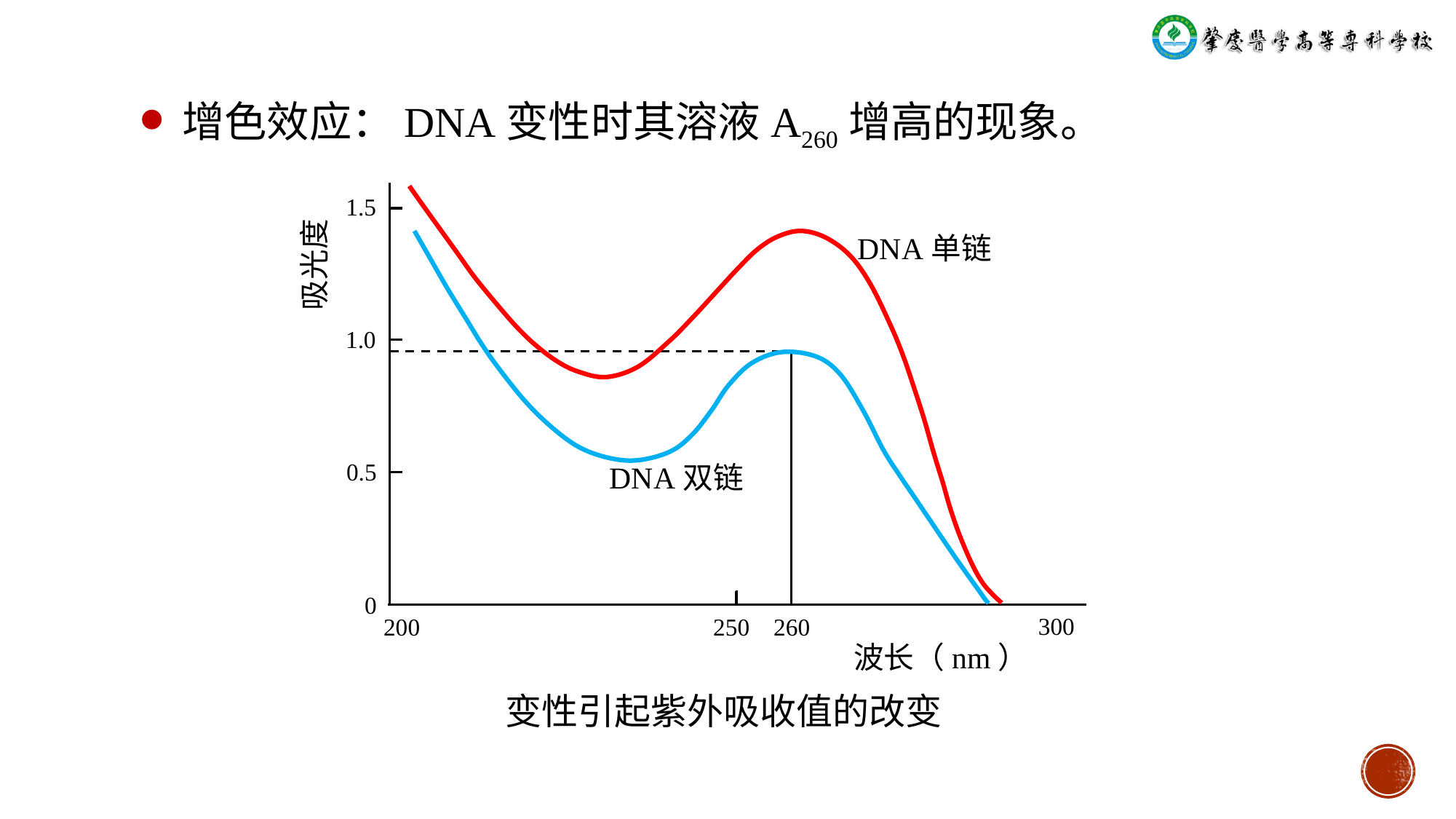

增色效应：DNA变性时其溶液A260增高的现象。

1.5
DNA单链

吸光度
1.0
0.5
DNA双链
0
300
200
250
260
波长（nm）
变性引起紫外吸收值的改变